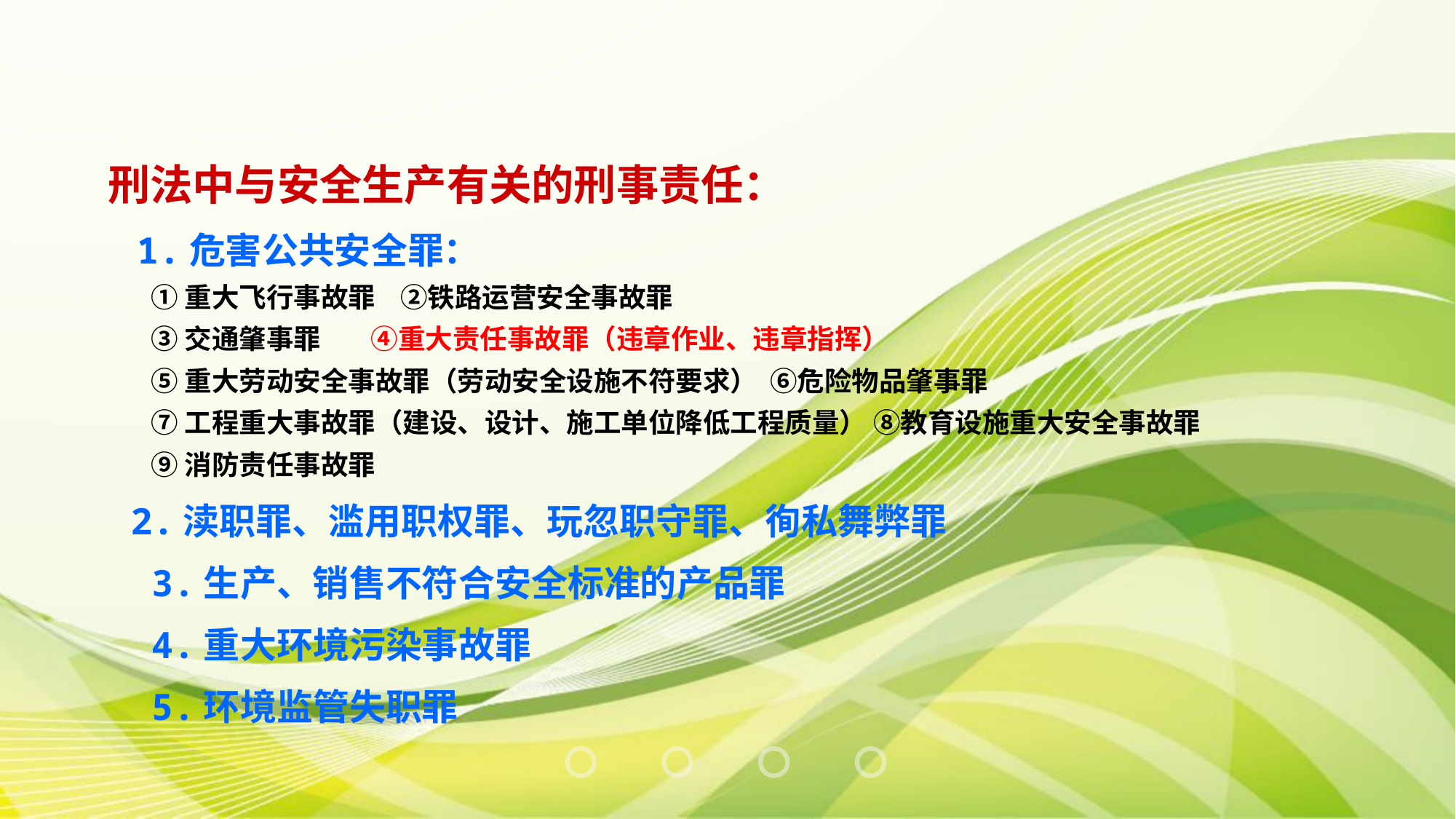

刑法中与安全生产有关的刑事责任：
  1.危害公共安全罪：
       ①重大飞行事故罪    ②铁路运营安全事故罪
       ③交通肇事罪        ④重大责任事故罪（违章作业、违章指挥）
       ⑤重大劳动安全事故罪（劳动安全设施不符要求）  ⑥危险物品肇事罪
       ⑦工程重大事故罪（建设、设计、施工单位降低工程质量） ⑧教育设施重大安全事故罪
       ⑨消防责任事故罪
   2.渎职罪、滥用职权罪、玩忽职守罪、徇私舞弊罪
  3.生产、销售不符合安全标准的产品罪
  4.重大环境污染事故罪
  5.环境监管失职罪